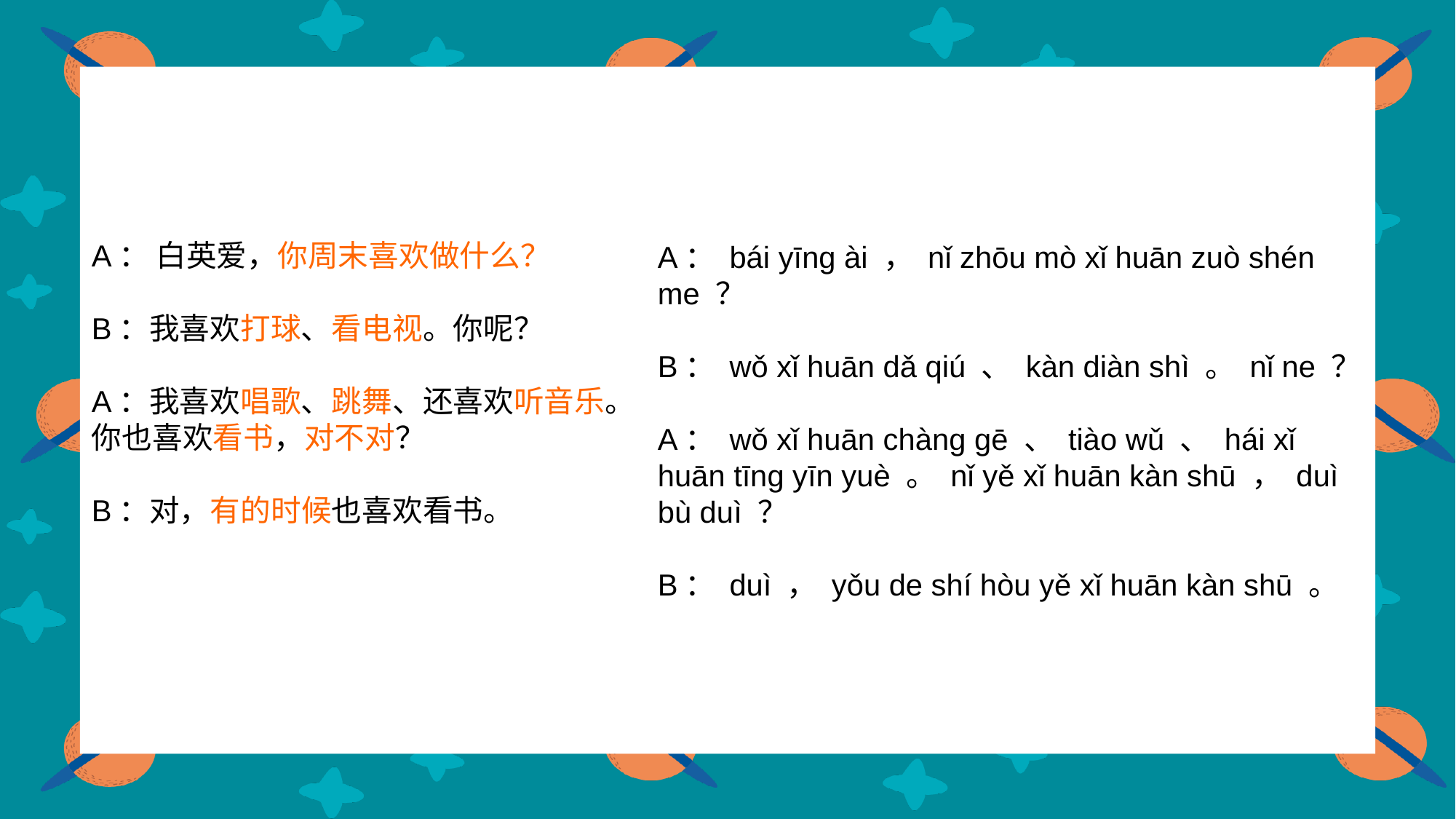

A： 白英爱，你周末喜欢做什么？

B：我喜欢打球、看电视。你呢？

A：我喜欢唱歌、跳舞、还喜欢听音乐。
你也喜欢看书，对不对？

B：对，有的时候也喜欢看书。
A： bái yīng ài ， nǐ zhōu mò xǐ huān zuò shén me ？

B： wǒ xǐ huān dǎ qiú 、 kàn diàn shì 。 nǐ ne ？

A： wǒ xǐ huān chàng gē 、 tiào wǔ 、 hái xǐ huān tīng yīn yuè 。 nǐ yě xǐ huān kàn shū ， duì bù duì ？

B： duì ， yǒu de shí hòu yě xǐ huān kàn shū 。